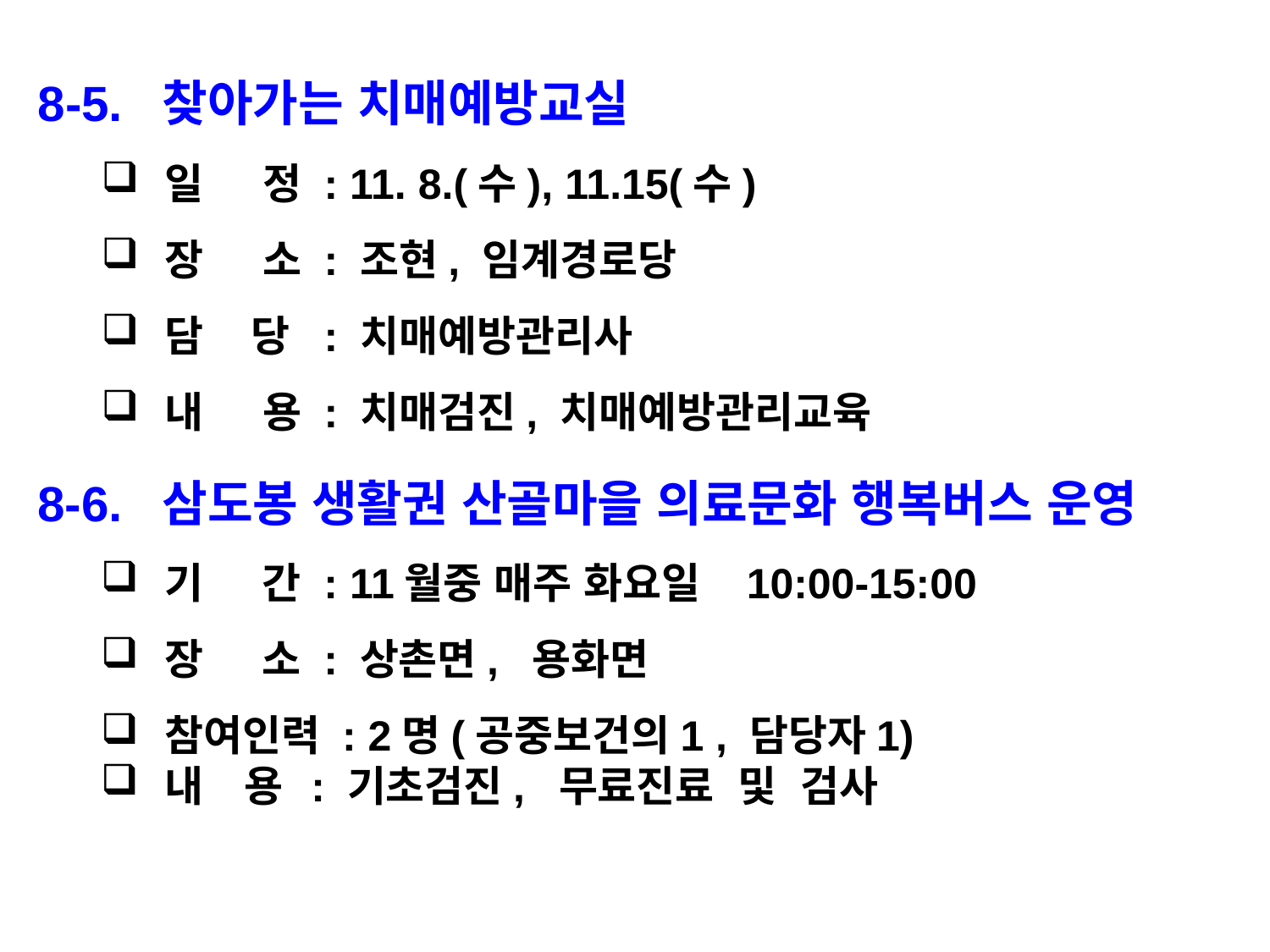

8-5.  찾아가는 치매예방교실
일     정 : 11. 8.(수), 11.15(수)
장     소 : 조현, 임계경로당
담    당  : 치매예방관리사
내     용 : 치매검진, 치매예방관리교육

8-6.  삼도봉 생활권 산골마을 의료문화 행복버스 운영
기     간 : 11월중 매주 화요일   10:00-15:00
장     소 : 상촌면,  용화면
참여인력 : 2명(공중보건의1 , 담당자1)
내        용  : 기초검진,  무료진료  및  검사